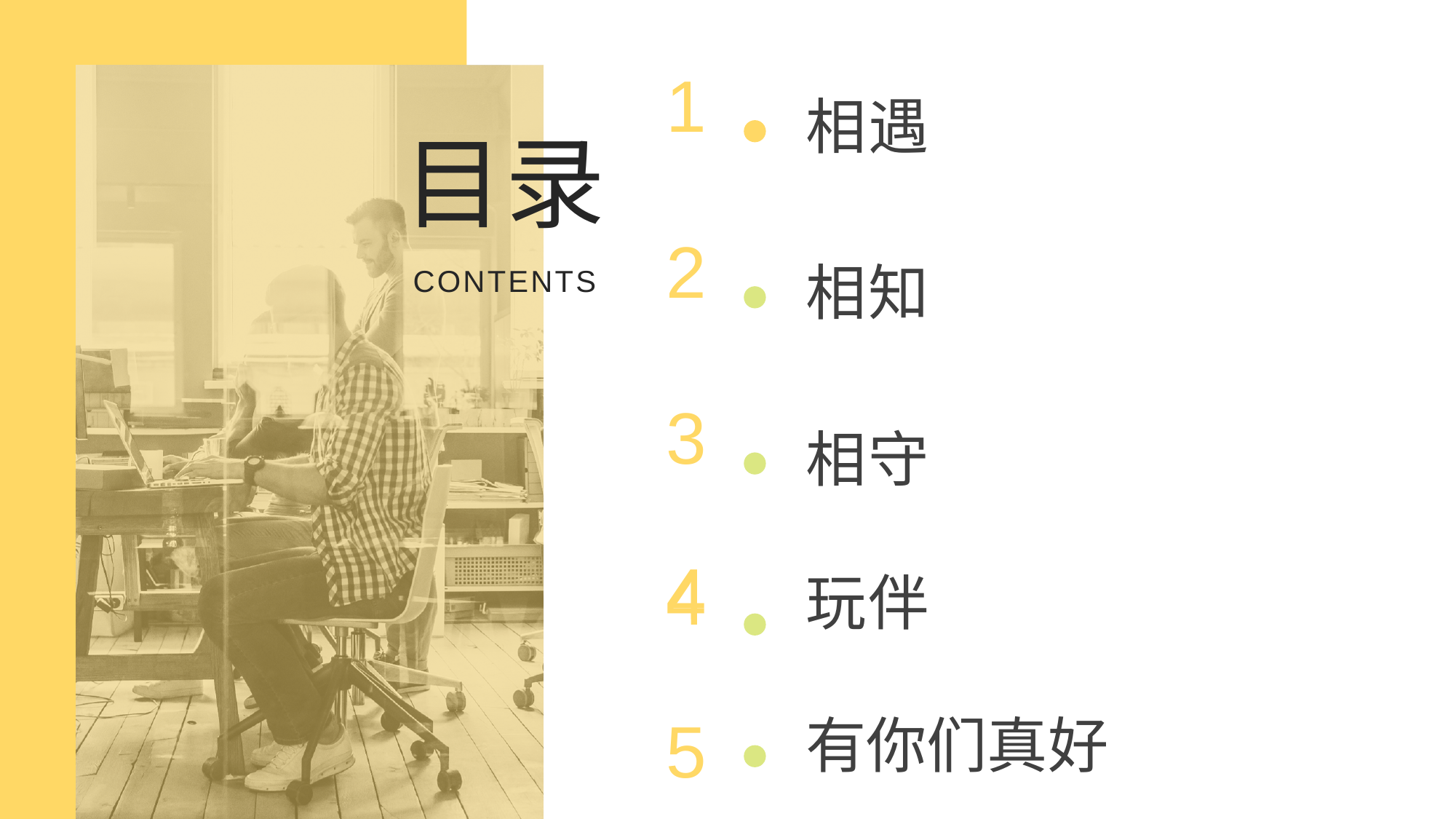

1
相遇
目录

2
相知
CONTENTS

3
相守

4
4
玩伴

5
有你们真好